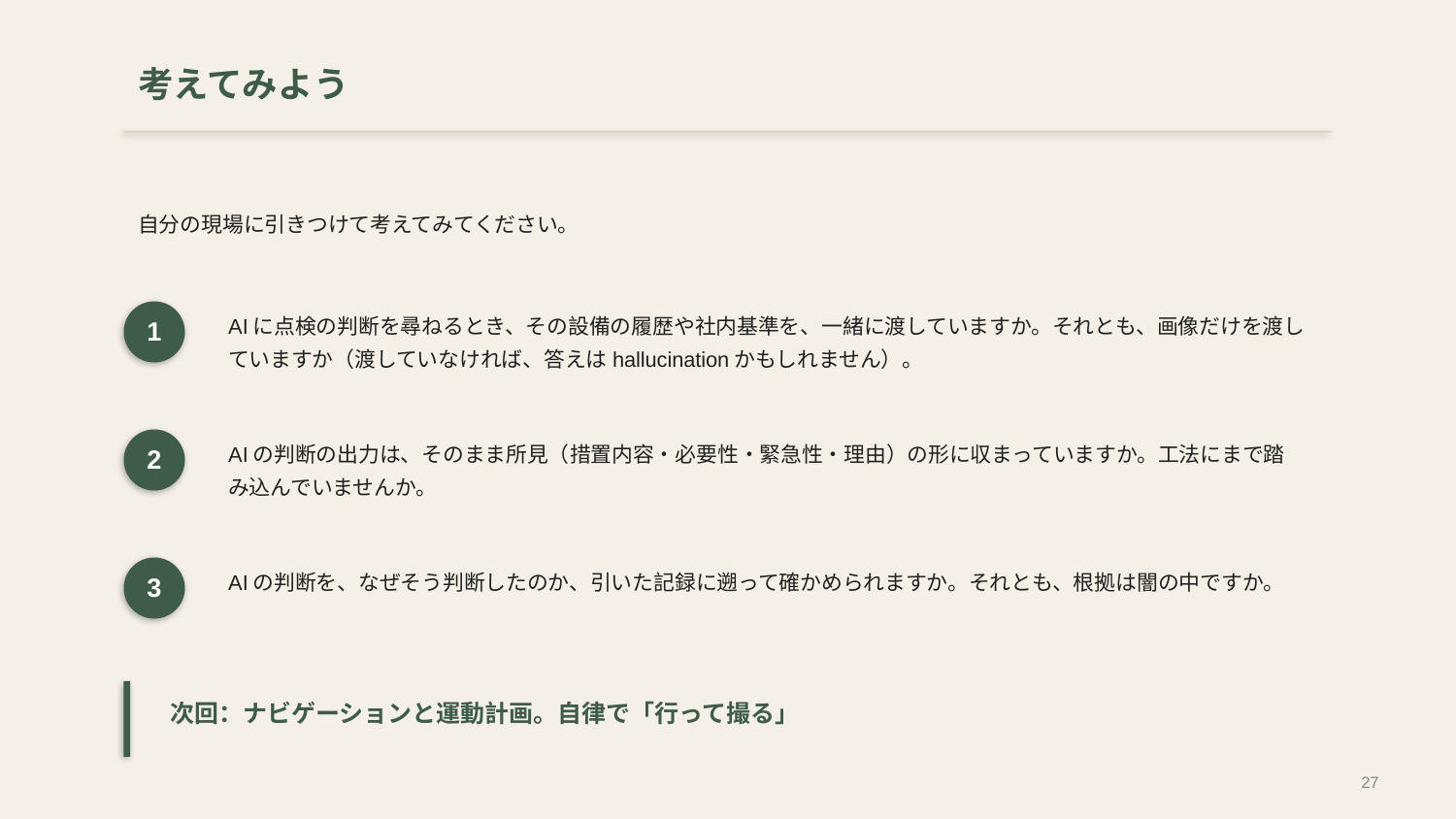

考えてみよう

自分の現場に引きつけて考えてみてください。
AIに点検の判断を尋ねるとき、その設備の履歴や社内基準を、一緒に渡していますか。それとも、画像だけを渡していますか（渡していなければ、答えはhallucinationかもしれません）。

1
AIの判断の出力は、そのまま所見（措置内容・必要性・緊急性・理由）の形に収まっていますか。工法にまで踏み込んでいませんか。

2
AIの判断を、なぜそう判断したのか、引いた記録に遡って確かめられますか。それとも、根拠は闇の中ですか。

3

次回：ナビゲーションと運動計画。自律で「行って撮る」
27